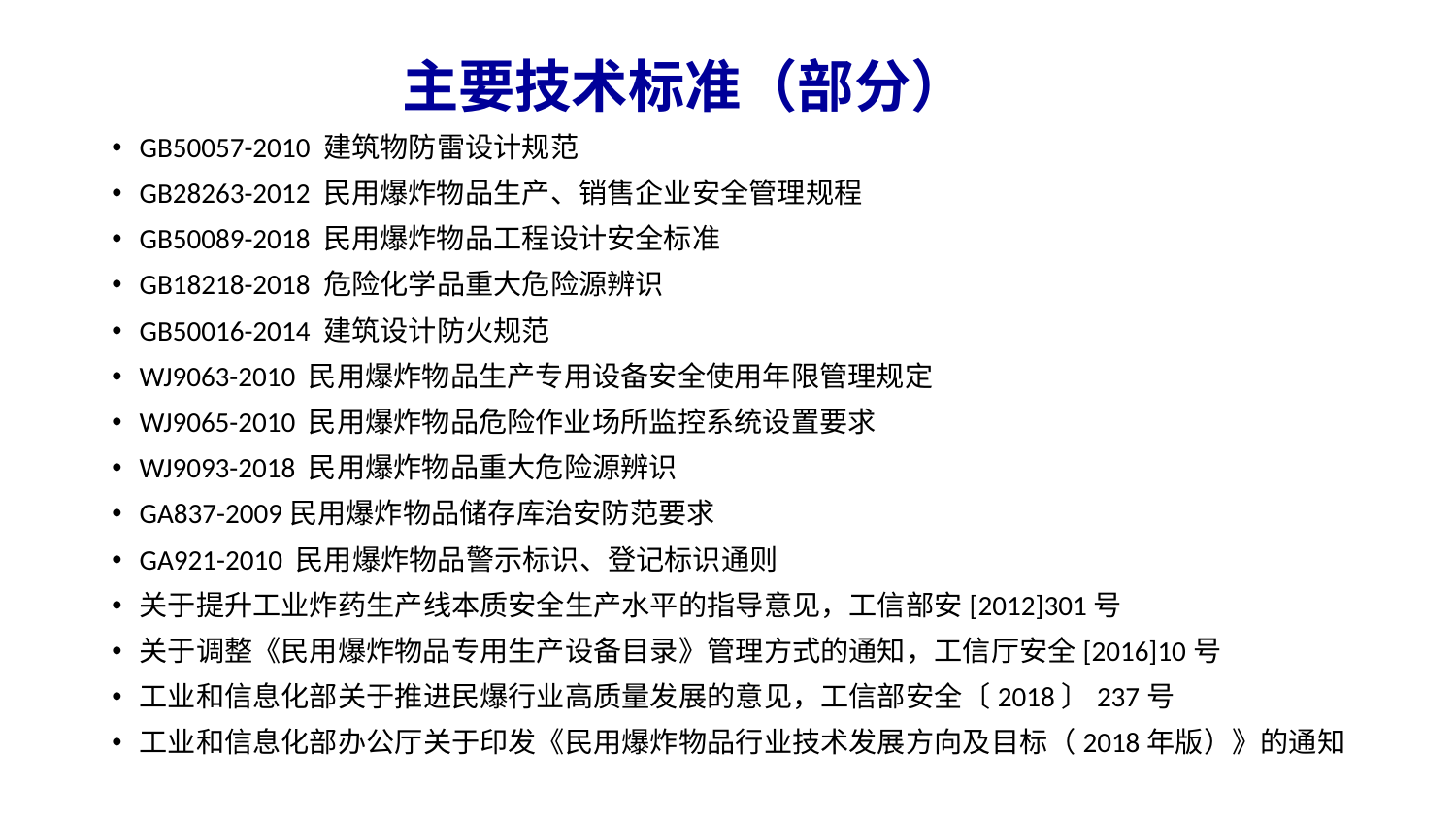

主要技术标准（部分）
GB50057-2010 建筑物防雷设计规范
GB28263-2012 民用爆炸物品生产、销售企业安全管理规程
GB50089-2018 民用爆炸物品工程设计安全标准
GB18218-2018 危险化学品重大危险源辨识
GB50016-2014 建筑设计防火规范
WJ9063-2010 民用爆炸物品生产专用设备安全使用年限管理规定
WJ9065-2010 民用爆炸物品危险作业场所监控系统设置要求
WJ9093-2018 民用爆炸物品重大危险源辨识
GA837-2009民用爆炸物品储存库治安防范要求
GA921-2010 民用爆炸物品警示标识、登记标识通则
关于提升工业炸药生产线本质安全生产水平的指导意见，工信部安[2012]301号
关于调整《民用爆炸物品专用生产设备目录》管理方式的通知，工信厅安全[2016]10号
工业和信息化部关于推进民爆行业高质量发展的意见，工信部安全〔2018〕237号
工业和信息化部办公厅关于印发《民用爆炸物品行业技术发展方向及目标（2018年版）》的通知